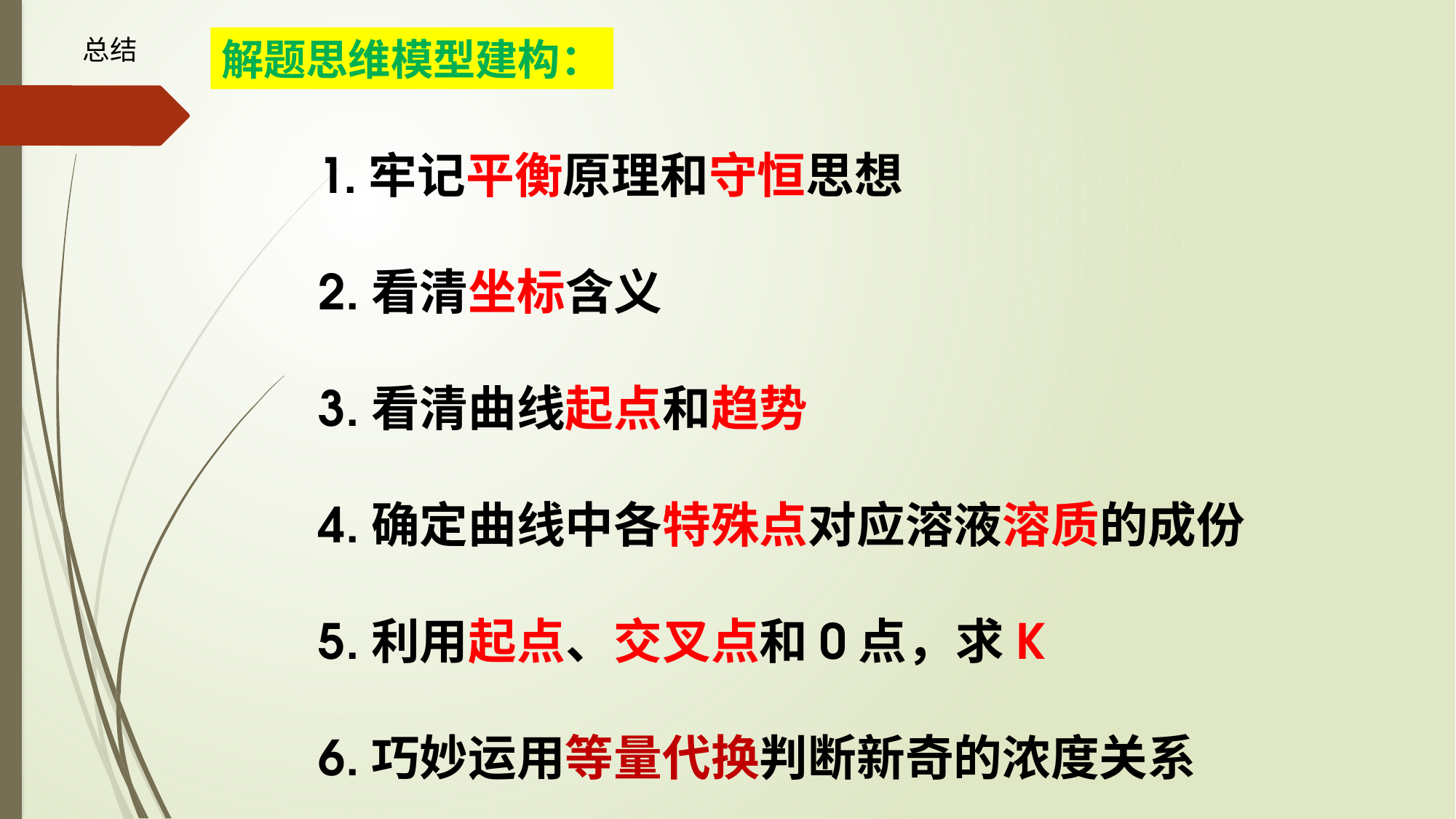

总结
解题思维模型建构：
1.牢记平衡原理和守恒思想

2.看清坐标含义

3.看清曲线起点和趋势

4.确定曲线中各特殊点对应溶液溶质的成份

5.利用起点、交叉点和0点，求K

6.巧妙运用等量代换判断新奇的浓度关系